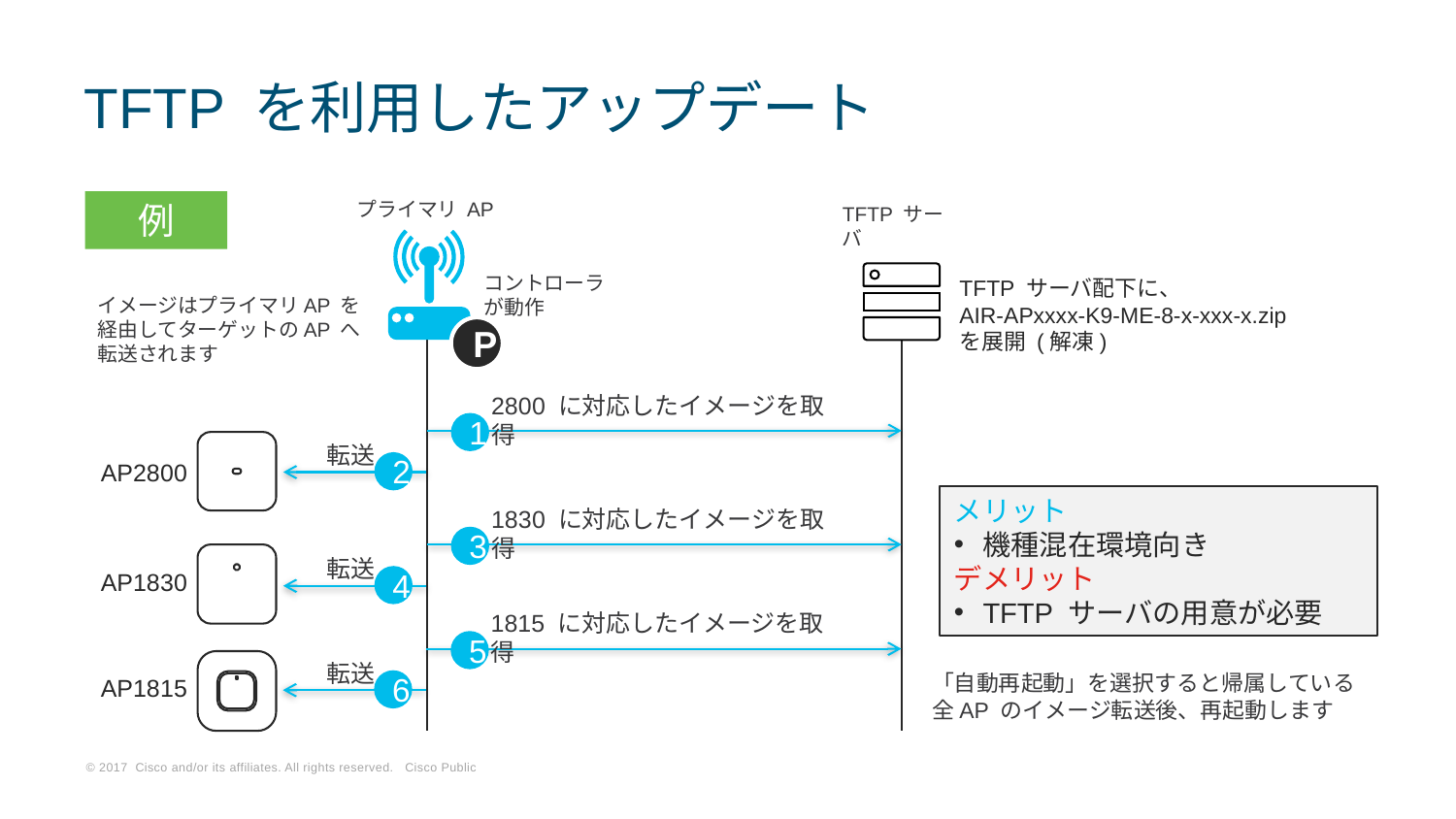

# TFTP を利用したアップデート
プライマリ AP
例
TFTP サーバ

コントローラが動作
TFTP サーバ配下に、
AIR-APxxxx-K9-ME-8-x-xxx-x.zip
を展開 (解凍)
イメージはプライマリAP を経由してターゲットのAP へ転送されます
P
2800 に対応したイメージを取得
1

転送
AP2800
2
メリット
機種混在環境向き
デメリット
TFTP サーバの用意が必要
1830 に対応したイメージを取得
3

転送
AP1830
4
1815 に対応したイメージを取得
5
転送

「自動再起動」を選択すると帰属している全AP のイメージ転送後、再起動します
AP1815
6